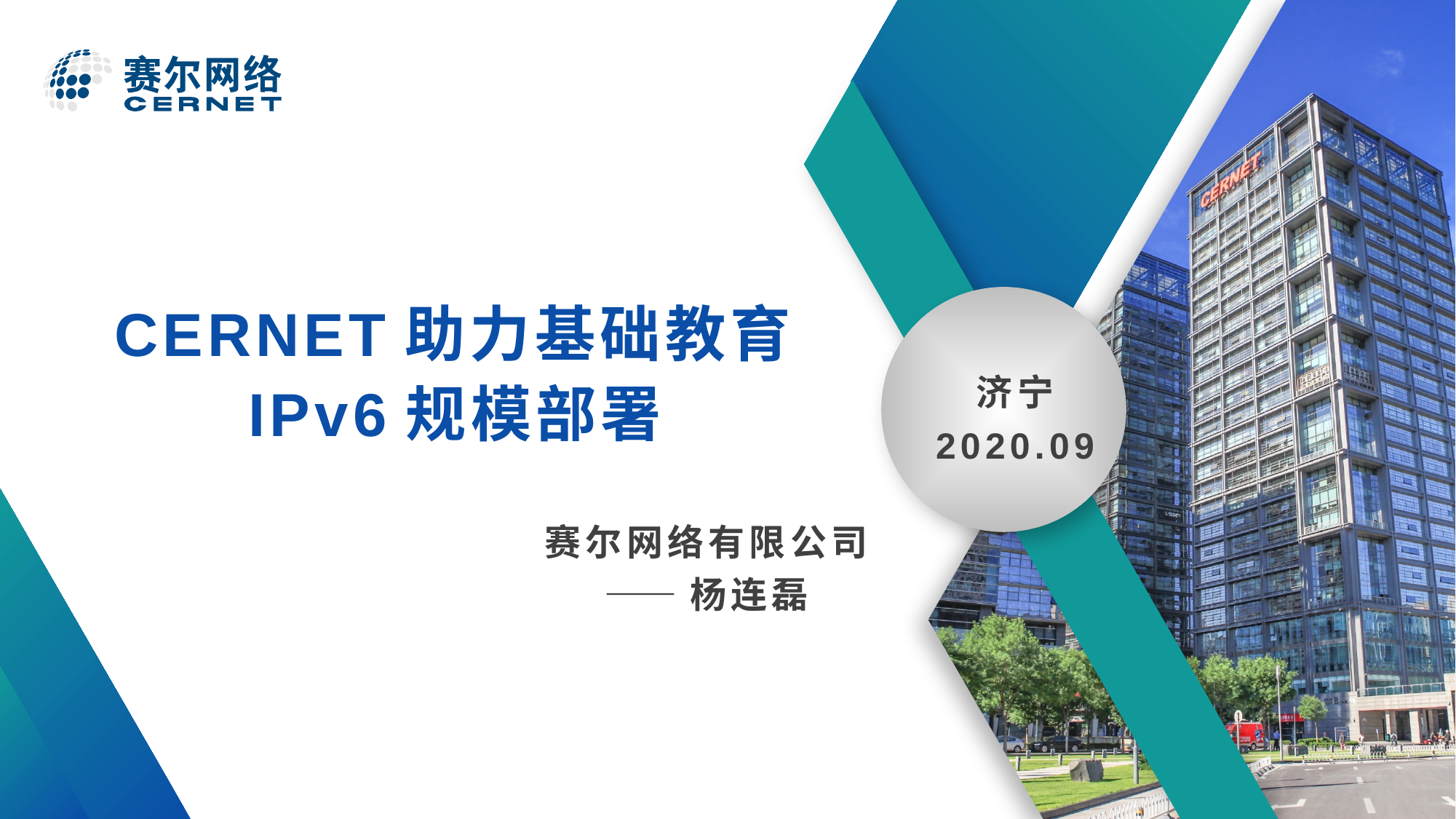

# CERNET助力基础教育 IPv6规模部署
济宁
2020.09
赛尔网络有限公司
——杨连磊